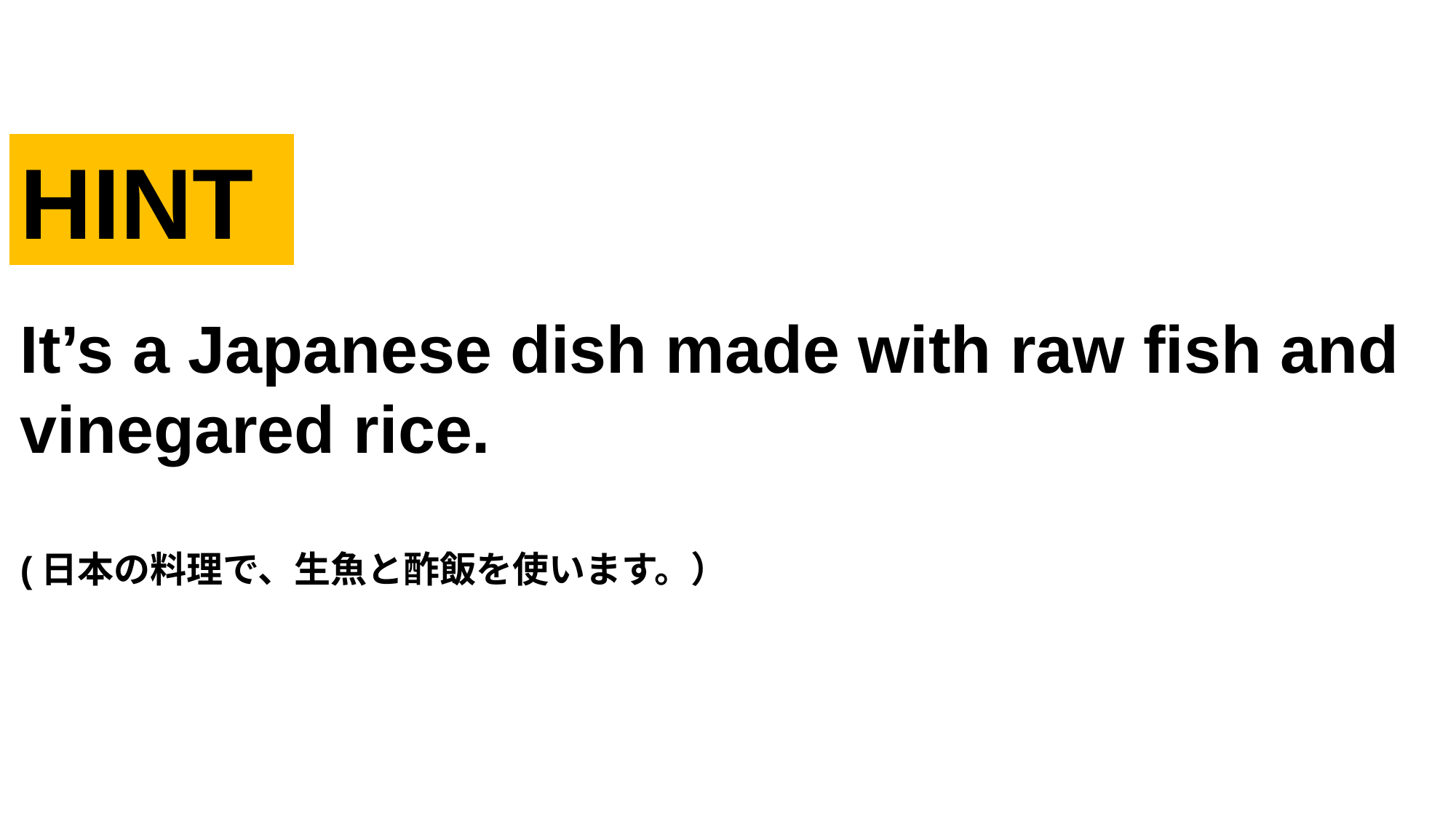

HINT
It’s a Japanese dish made with raw fish and vinegared rice.

(日本の料理で、生魚と酢飯を使います。）